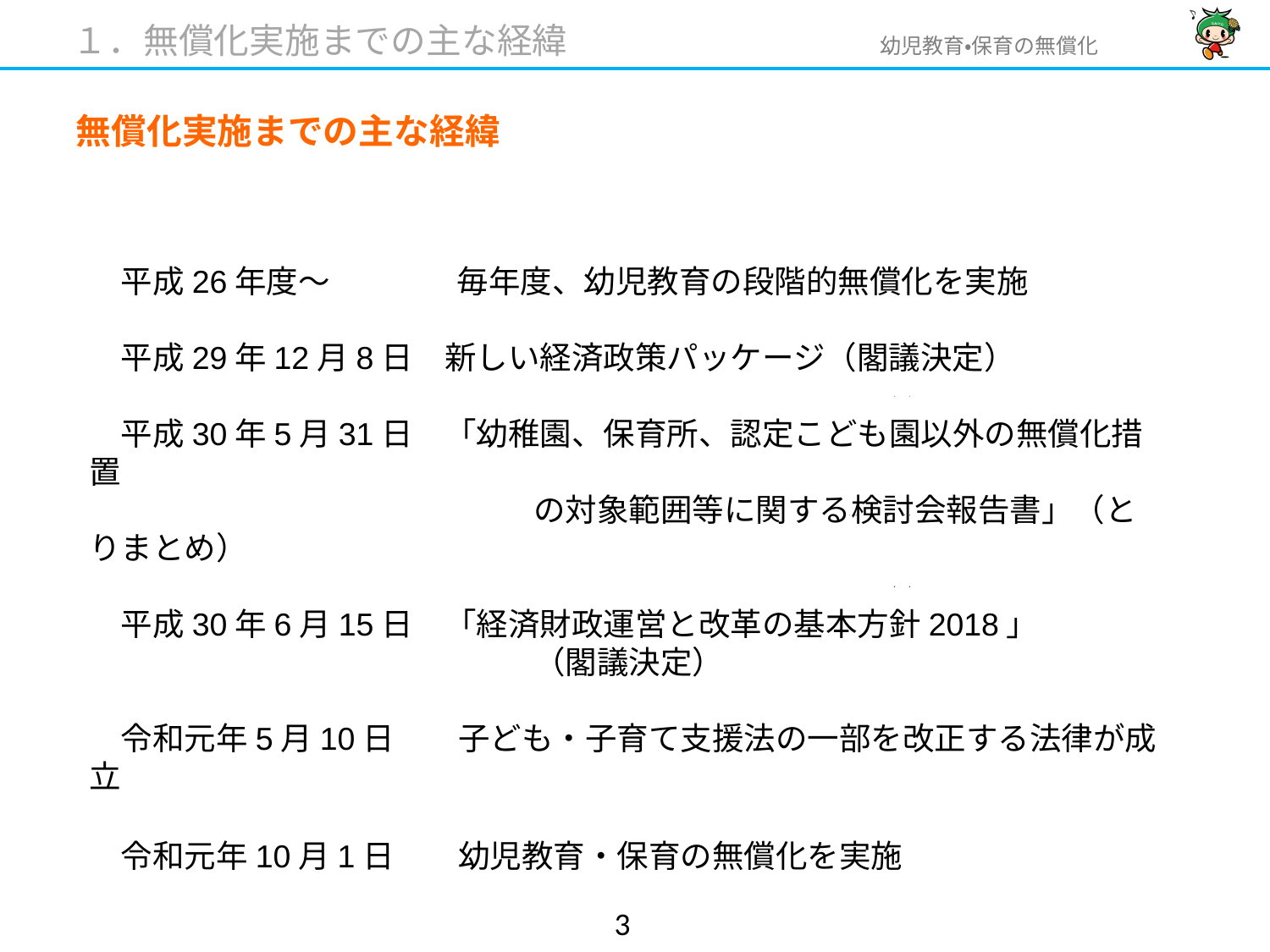

１．無償化実施までの主な経緯

# 無償化実施までの主な経緯

　平成26年度～　　　　毎年度、幼児教育の段階的無償化を実施

　平成29年12月8日　新しい経済政策パッケージ（閣議決定）

　平成30年5月31日　「幼稚園、保育所、認定こども園以外の無償化措置
　　　　　　　　　　　　　　の対象範囲等に関する検討会報告書」（とりまとめ）

　平成30年6月15日　「経済財政運営と改革の基本方針2018」
　　　　　　　　　　　　　　（閣議決定）

　令和元年5月10日　　子ども・子育て支援法の一部を改正する法律が成立

　令和元年10月1日　　幼児教育・保育の無償化を実施

3